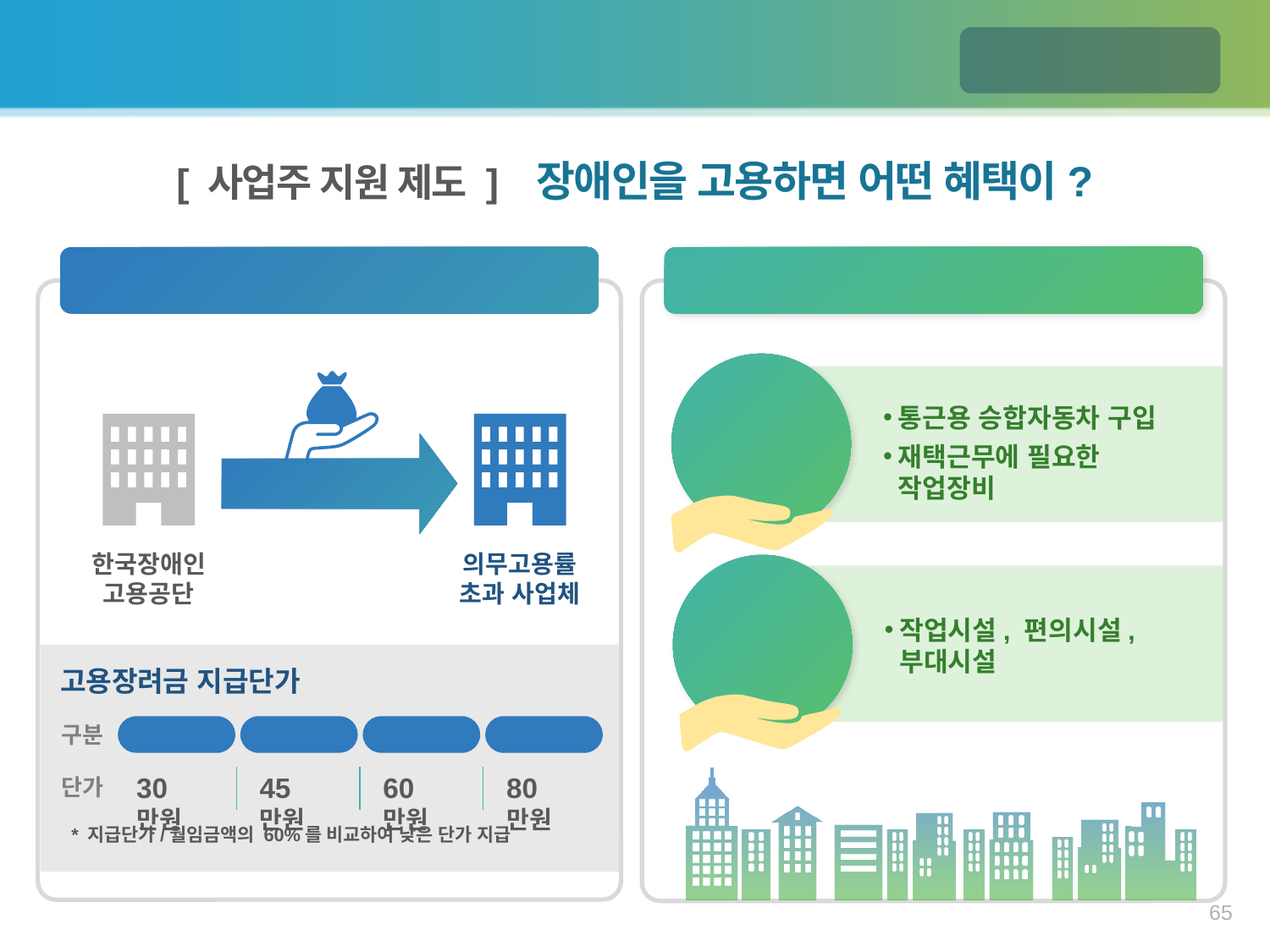

1. 장애인 고용촉진 및 직업재활법
장애인의 권리
[ 사업주 지원 제도 ]   장애인을 고용하면 어떤 혜택이?

장애인 고용장려금 지급

\

고용 장려금

한국장애인
고용공단
의무고용률
초과 사업체

고용장려금 지급단가
경증 남성
경증 여성
중증 남성
중증 여성
구분

30만원
45만원
60만원
80만원
단가
* 지급단가/월임금액의 60%를 비교하여 낮은 단가 지급

고용환경 개선지원

통근용 승합자동차 구입
재택근무에 필요한
작업장비
고용시설·
장비 지원

고용시설
자금 융자
작업시설, 편의시설,
부대시설

65